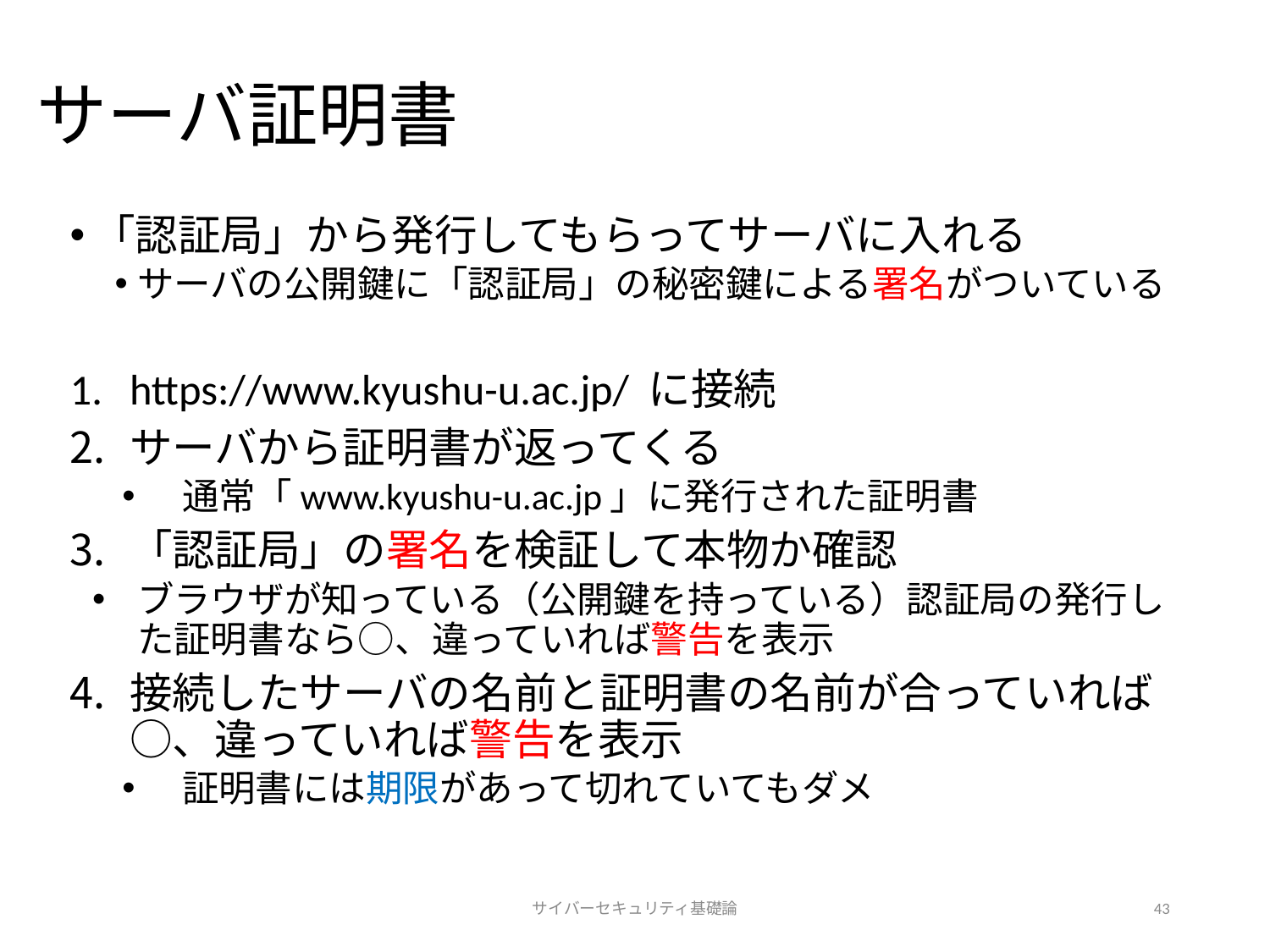

# サーバ証明書
「認証局」から発行してもらってサーバに入れる
サーバの公開鍵に「認証局」の秘密鍵による署名がついている

https://www.kyushu-u.ac.jp/ に接続
サーバから証明書が返ってくる
通常「www.kyushu-u.ac.jp」に発行された証明書
「認証局」の署名を検証して本物か確認
ブラウザが知っている（公開鍵を持っている）認証局の発行した証明書なら○、違っていれば警告を表示
接続したサーバの名前と証明書の名前が合っていれば○、違っていれば警告を表示
証明書には期限があって切れていてもダメ
サイバーセキュリティ基礎論
43